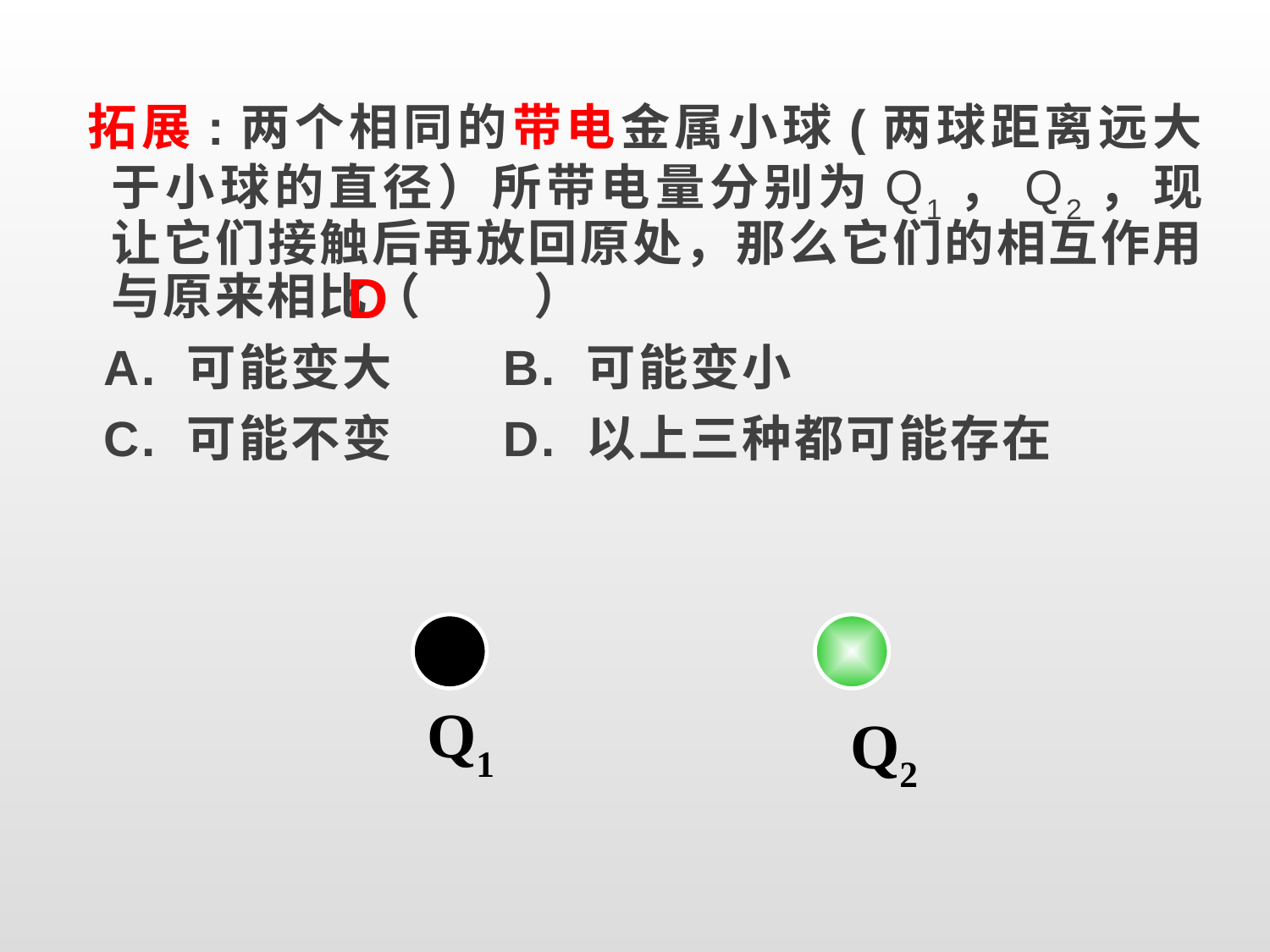

拓展:两个相同的带电金属小球(两球距离远大于小球的直径）所带电量分别为Q1，Q2，现让它们接触后再放回原处，那么它们的相互作用与原来相比（        ）
 A. 可能变大       B. 可能变小
 C. 可能不变       D. 以上三种都可能存在

D

Q1
Q2